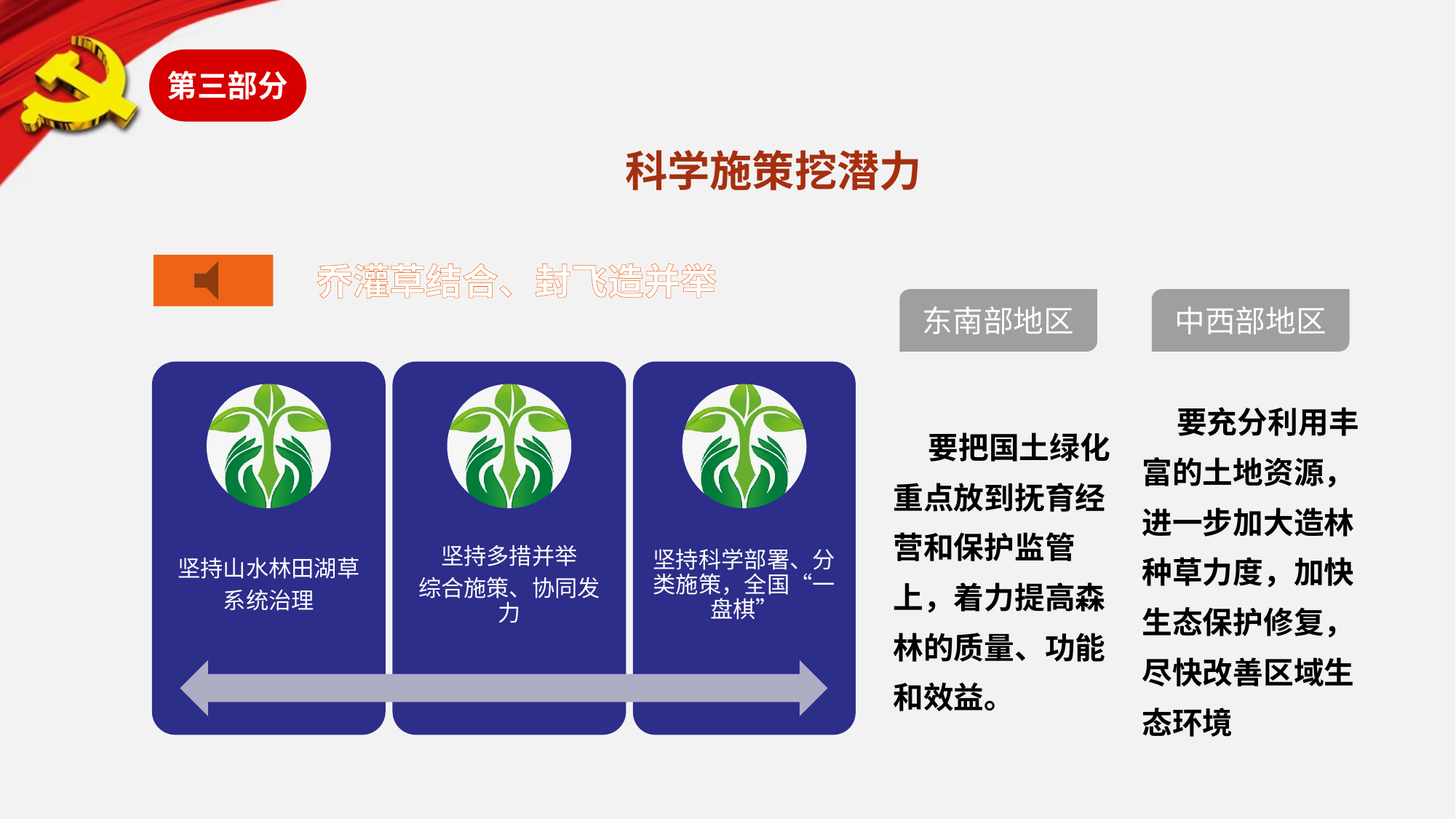

第三部分
科学施策挖潜力
乔灌草结合、封飞造并举

东南部地区
中西部地区
坚持山水林田湖草
系统治理
坚持多措并举
综合施策、协同发力
坚持科学部署、分类施策，全国“一盘棋”
    要充分利用丰富的土地资源，进一步加大造林种草力度，加快生态保护修复，尽快改善区域生态环境
    要把国土绿化重点放到抚育经营和保护监管上，着力提高森林的质量、功能和效益。